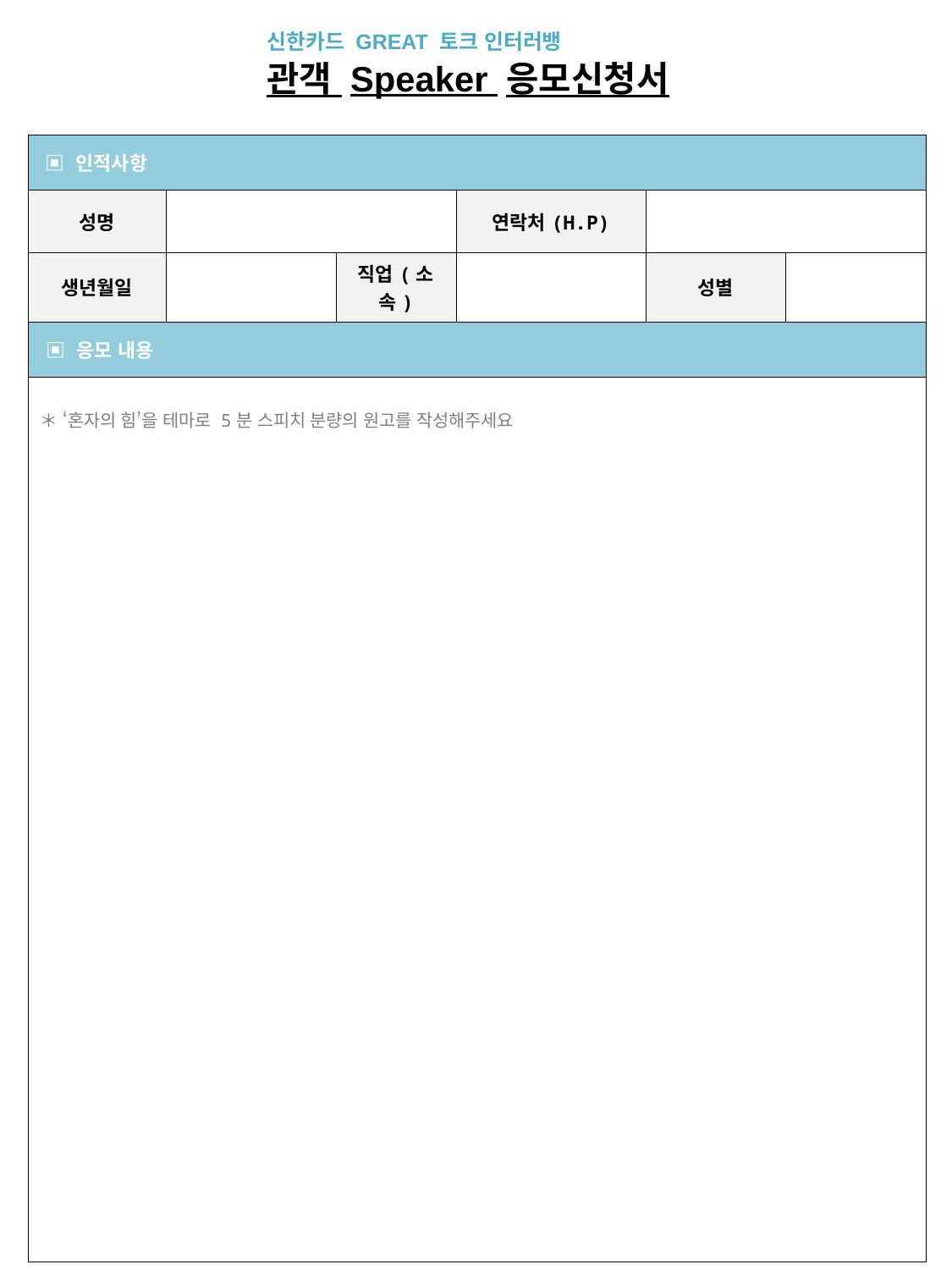

신한카드 GREAT 토크 인터러뱅
관객 Speaker 응모신청서
| ▣ 인적사항 |  |  |  |  |  |
| --- | --- | --- | --- | --- | --- |
| 성명 |  |  | 연락처(H.P) |  |  |
| 생년월일 |  | 직업(소속) |  | 성별 |  |
| ▣ 응모 내용 |  |  |  |  |  |
| ＊ ‘혼자의 힘’을 테마로 5분 스피치 분량의 원고를 작성해주세요 |  |  |  |  |  |